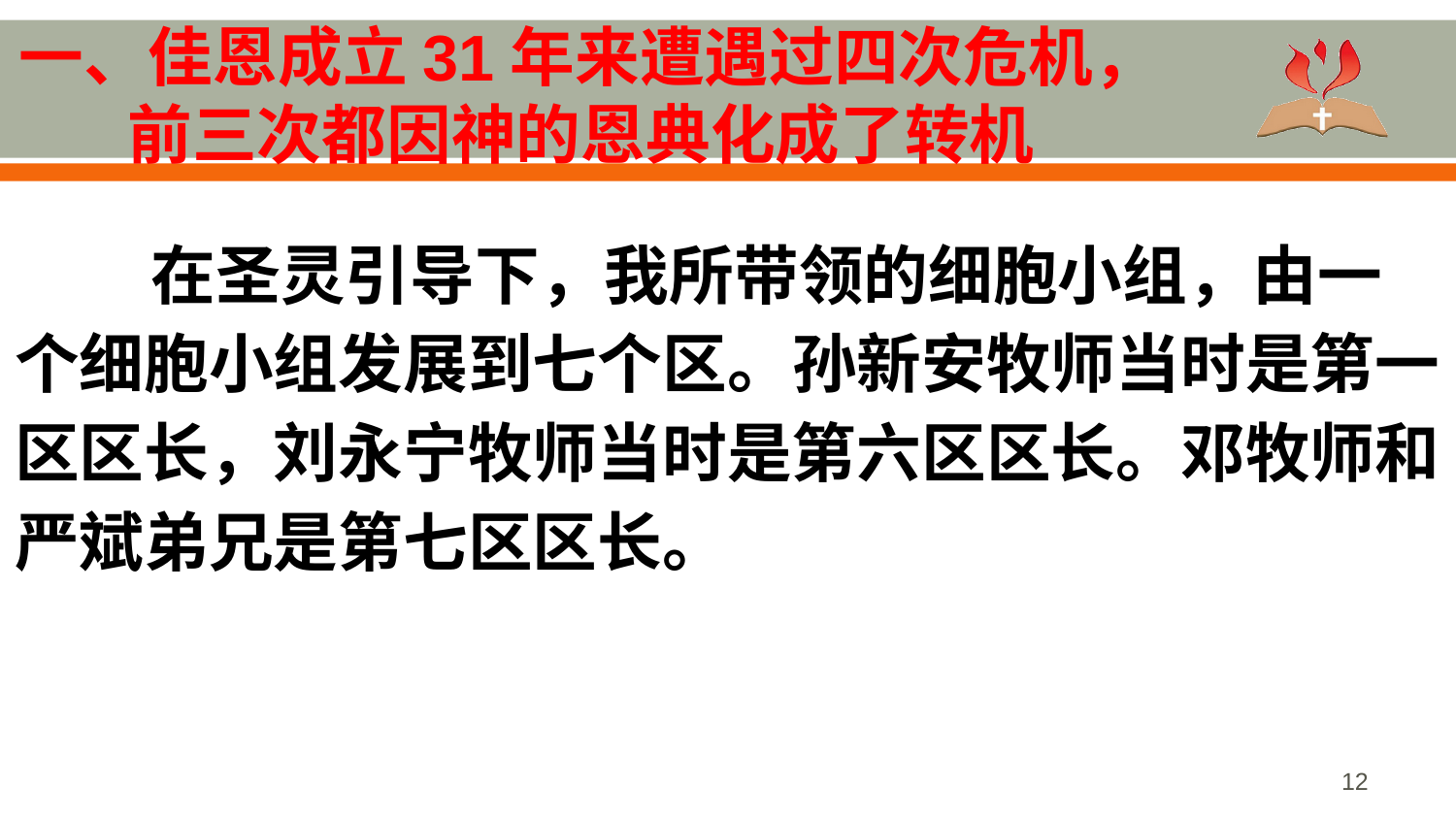

# 一、佳恩成立31年来遭遇过四次危机，前三次都因神的恩典化成了转机
在圣灵引导下，我所带领的细胞小组，由一个细胞小组发展到七个区。孙新安牧师当时是第一区区长，刘永宁牧师当时是第六区区长。邓牧师和严斌弟兄是第七区区长。

12